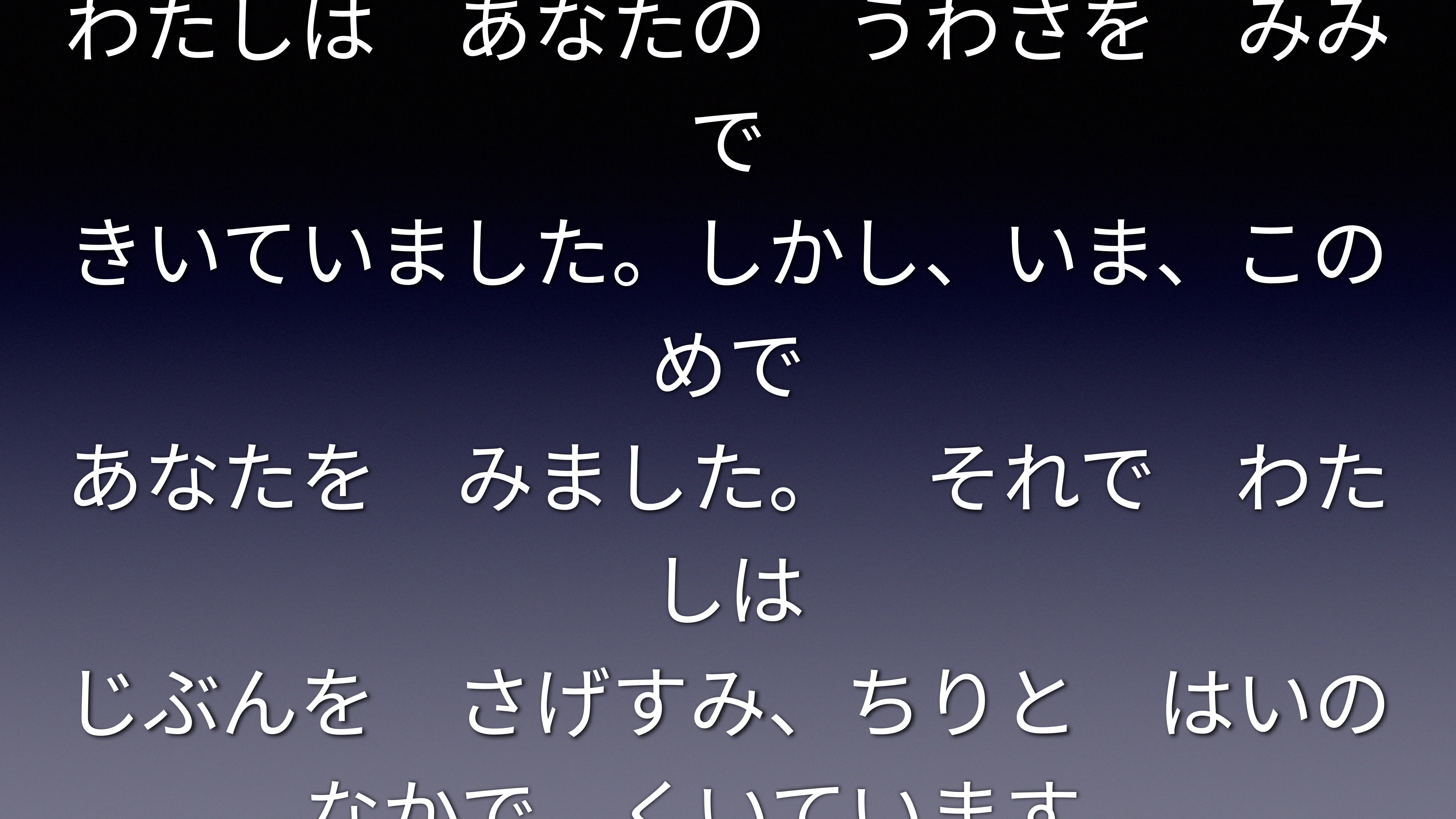

わたしは　あなたの　うわさを　みみで
きいていました。しかし、いま、このめで
あなたを　みました。　それで　わたしは
じぶんを　さげすみ、ちりと　はいの
なかで　くいています。